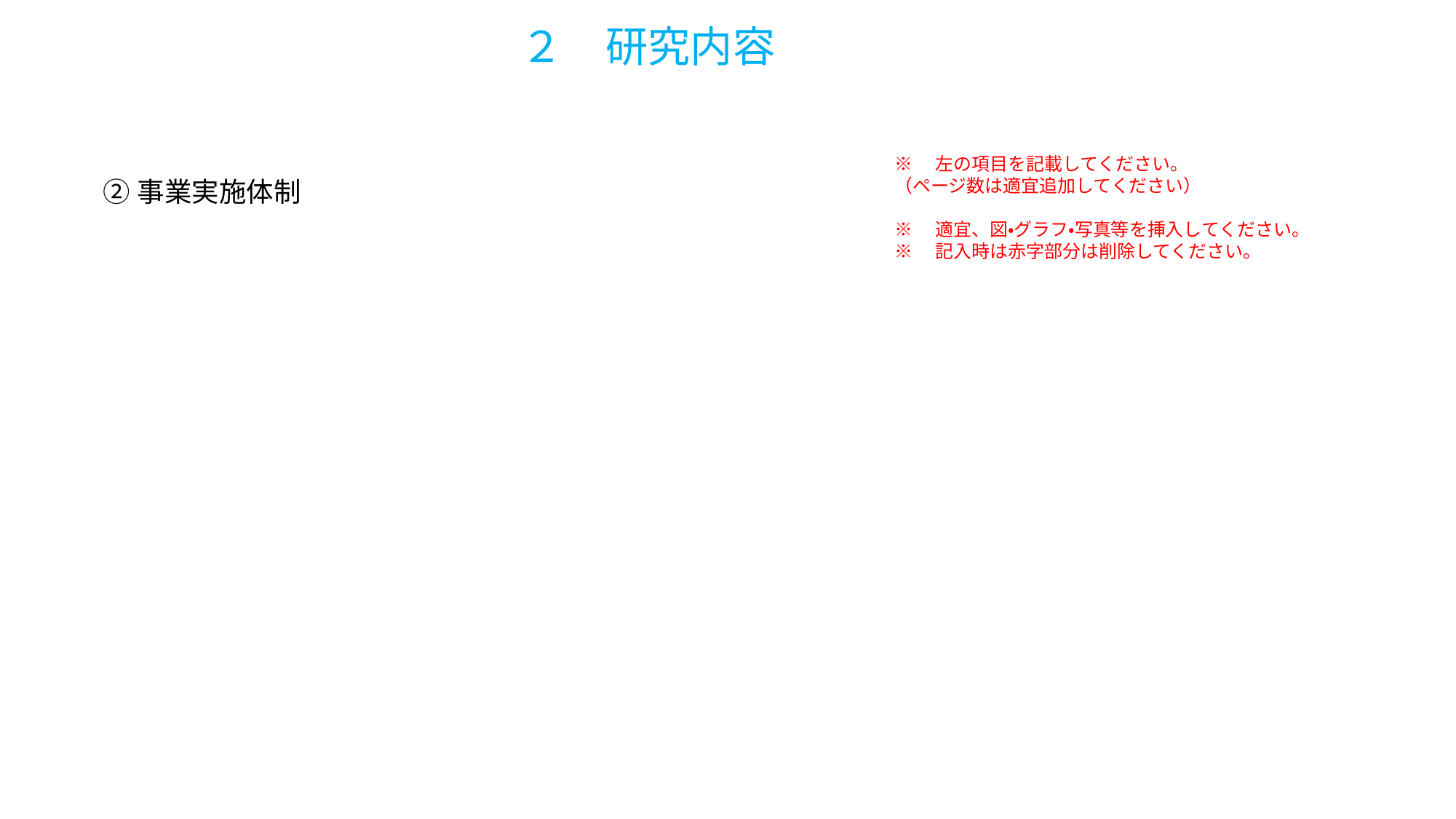

２　研究内容
※　左の項目を記載してください。
（ページ数は適宜追加してください）

※　適宜、図・グラフ・写真等を挿入してください。
※　記入時は赤字部分は削除してください。

②事業実施体制